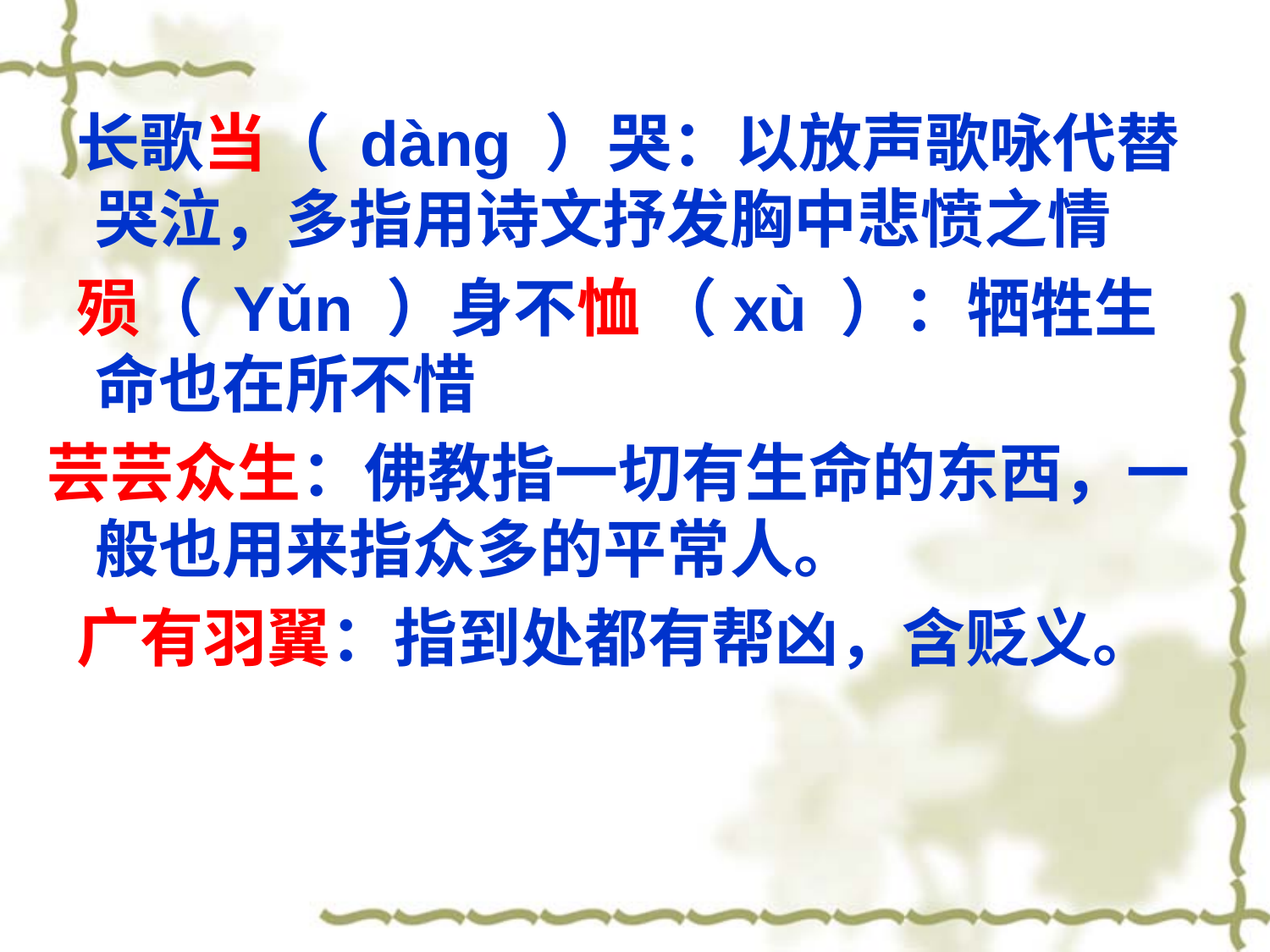

长歌当（ dàng ）哭：以放声歌咏代替哭泣，多指用诗文抒发胸中悲愤之情
 殒（ Yǔn ）身不恤 （xù ）：牺牲生命也在所不惜
芸芸众生：佛教指一切有生命的东西，一般也用来指众多的平常人。
 广有羽翼：指到处都有帮凶，含贬义。